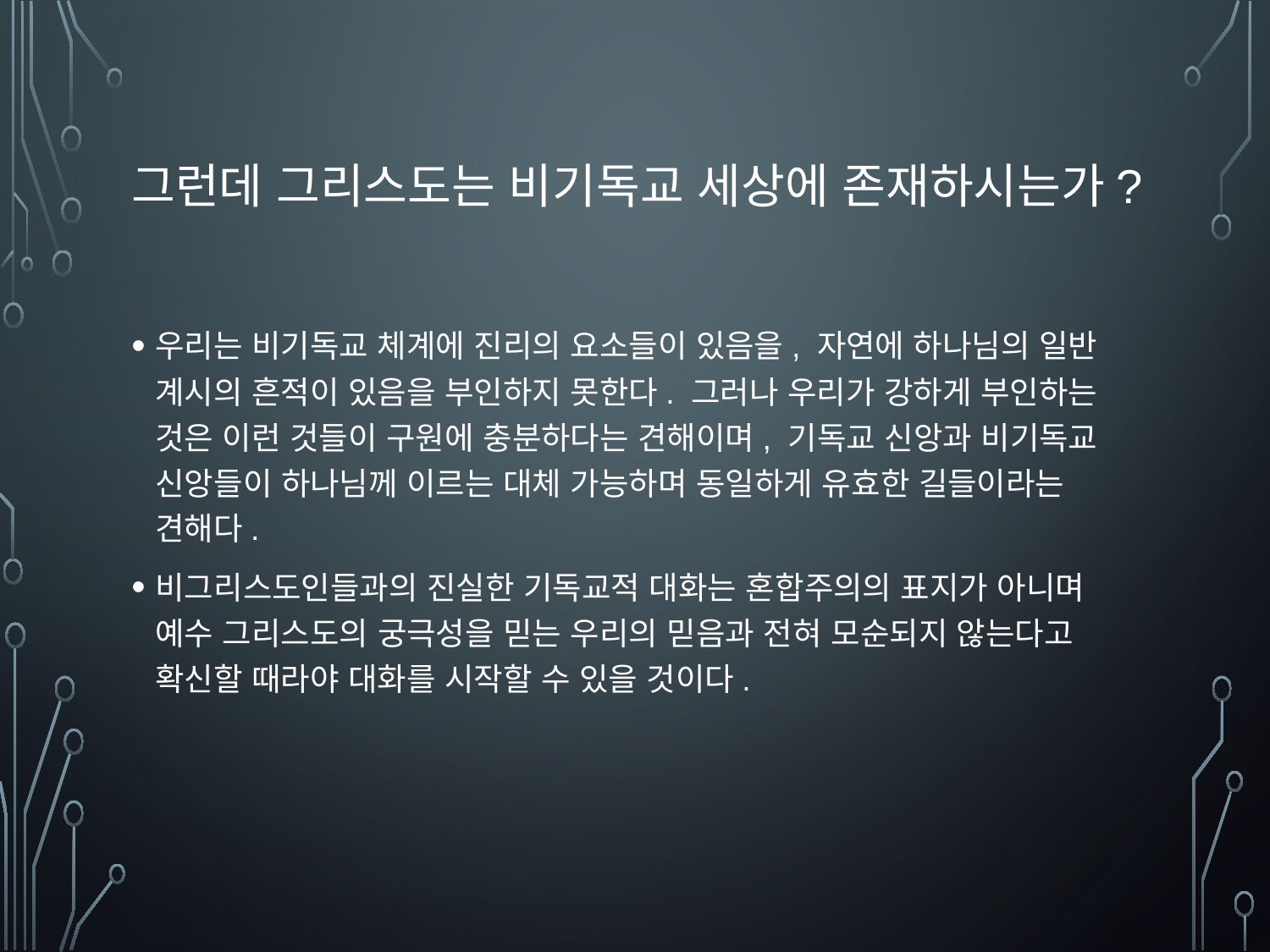

# 그런데 그리스도는 비기독교 세상에 존재하시는가?
우리는 비기독교 체계에 진리의 요소들이 있음을, 자연에 하나님의 일반 계시의 흔적이 있음을 부인하지 못한다. 그러나 우리가 강하게 부인하는 것은 이런 것들이 구원에 충분하다는 견해이며, 기독교 신앙과 비기독교 신앙들이 하나님께 이르는 대체 가능하며 동일하게 유효한 길들이라는 견해다.
비그리스도인들과의 진실한 기독교적 대화는 혼합주의의 표지가 아니며 예수 그리스도의 궁극성을 믿는 우리의 믿음과 전혀 모순되지 않는다고 확신할 때라야 대화를 시작할 수 있을 것이다.